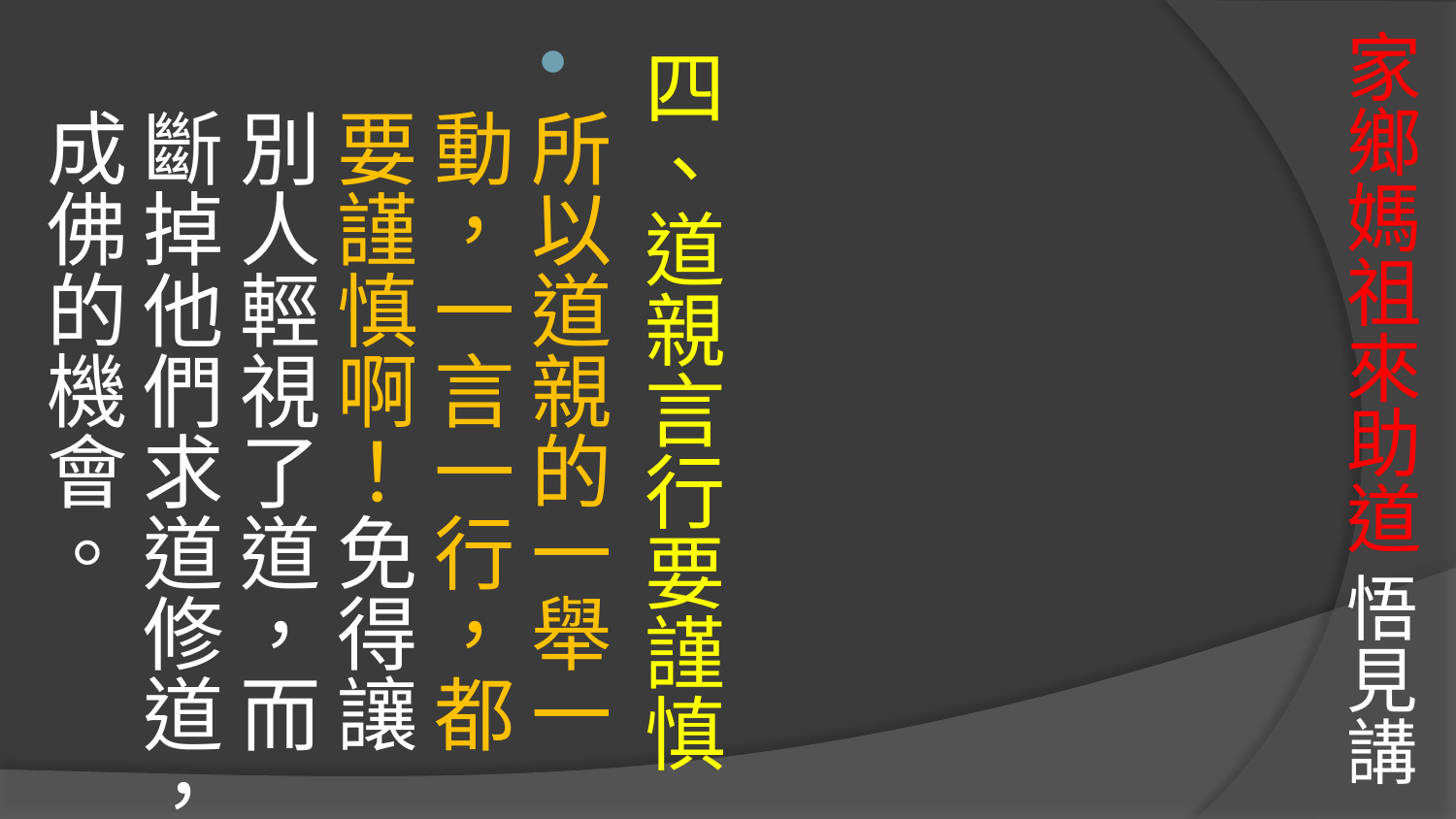

# 家鄉媽祖來助道 悟見講
四、道親言行要謹慎
所以道親的一舉一動，一言一行，都要謹慎啊！免得讓別人輕視了道，而斷掉他們求道修道，成佛的機會。